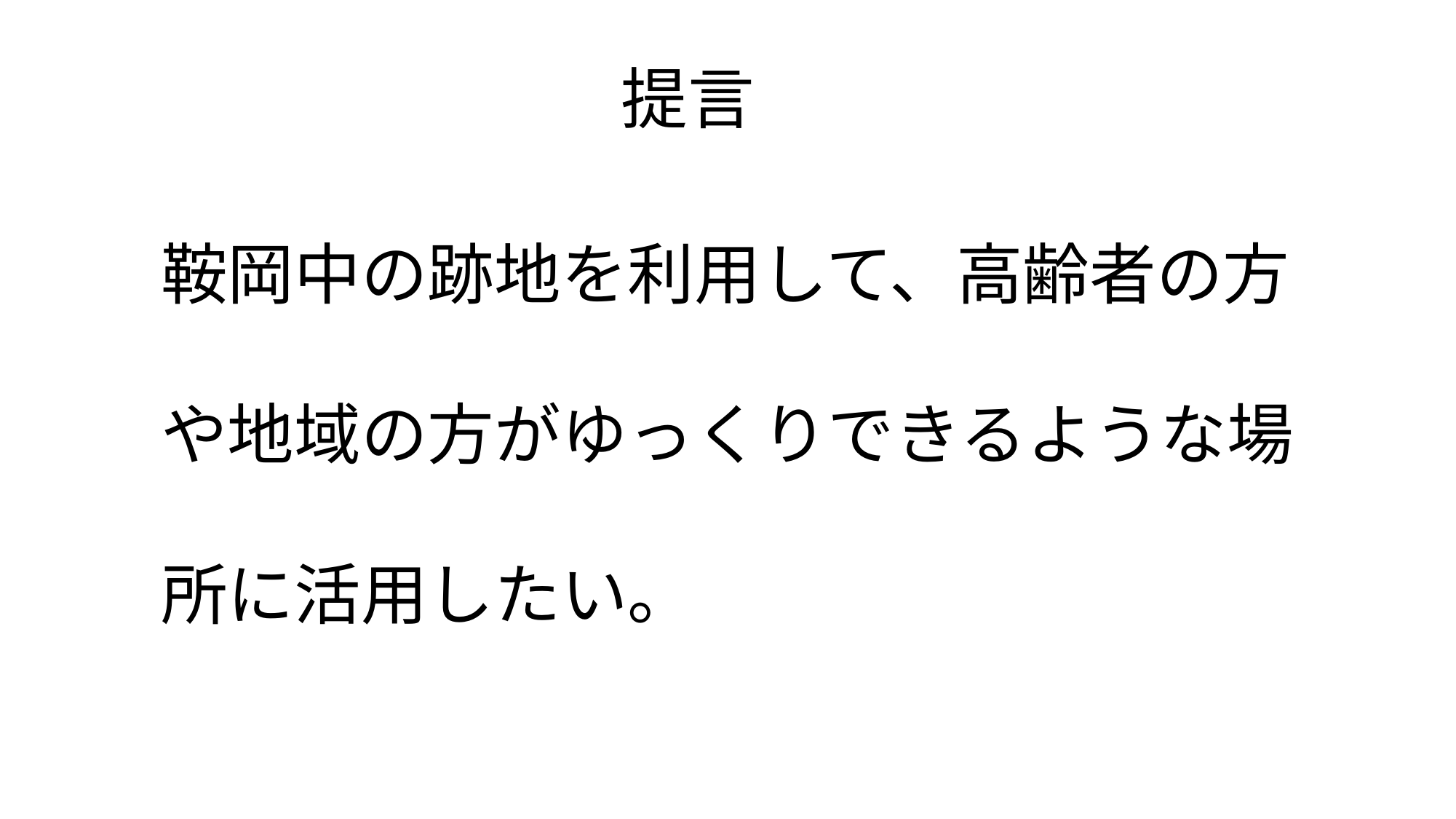

提言
鞍岡中の跡地を利用して、高齢者の方

や地域の方がゆっくりできるような場

所に活用したい。